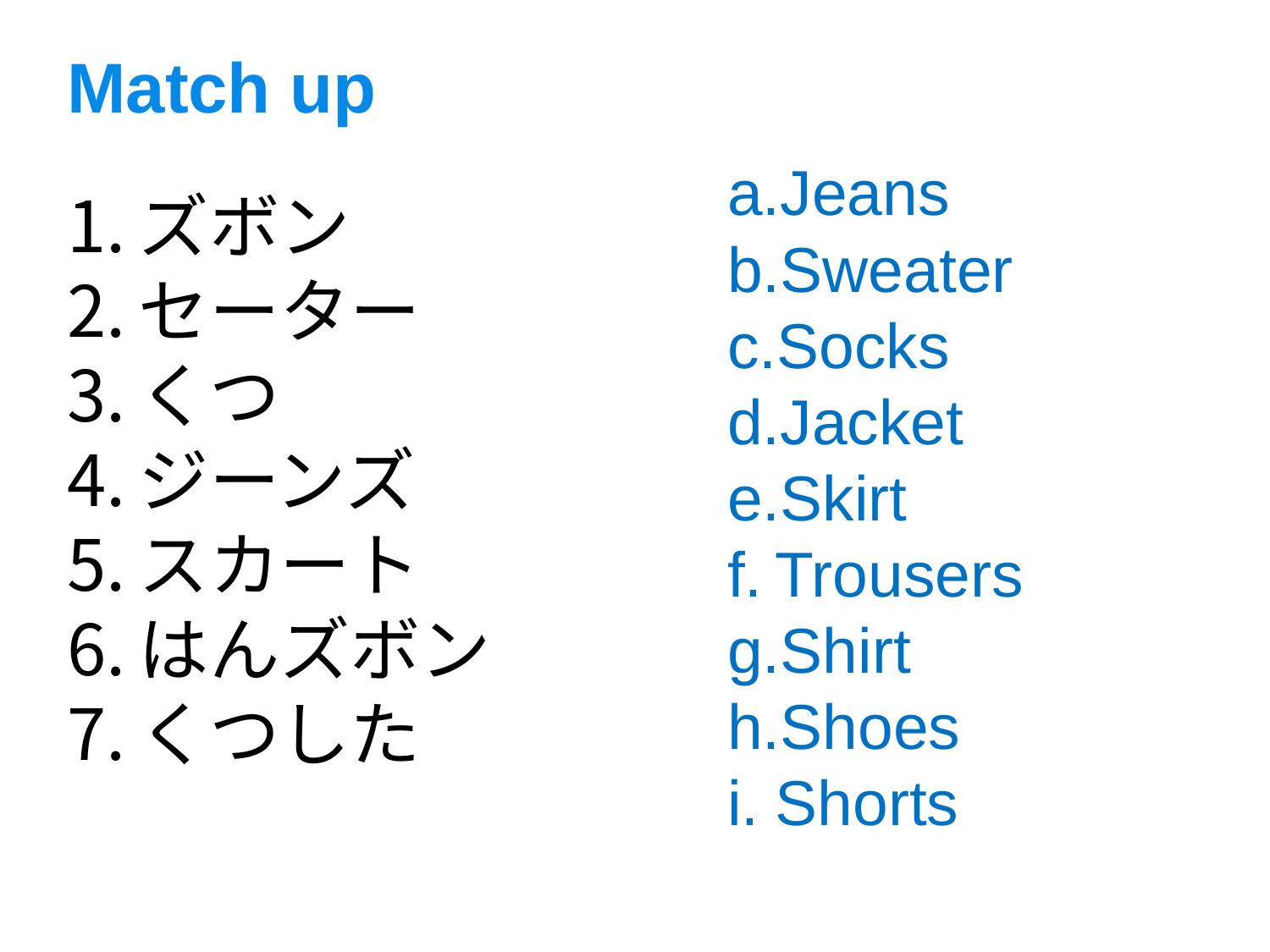

Match up
Jeans
Sweater
Socks
Jacket
Skirt
Trousers
Shirt
Shoes
Shorts

ズボン
セーター
くつ
ジーンズ
スカート
はんズボン
くつした